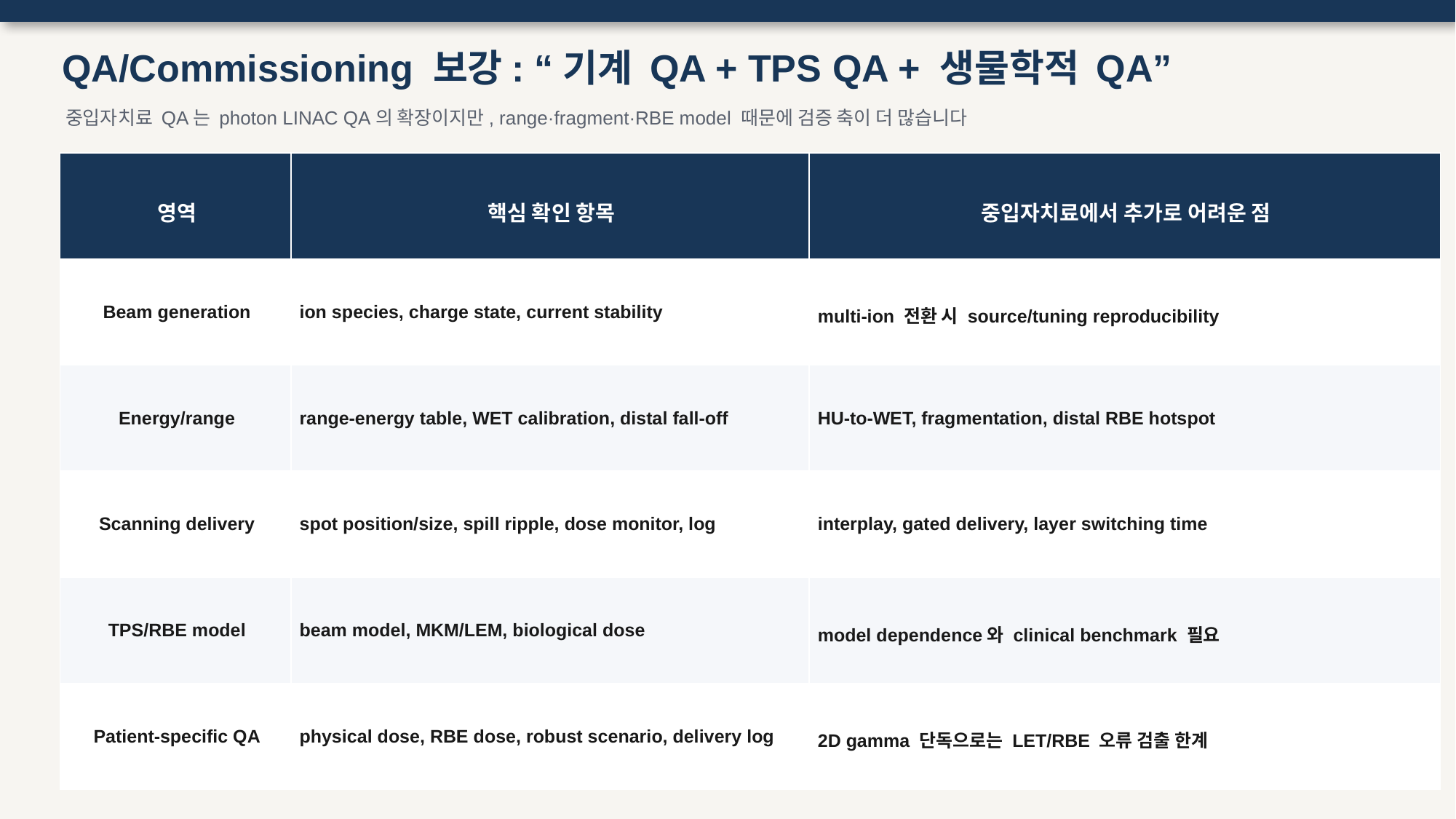

QA/Commissioning 보강: “기계 QA + TPS QA + 생물학적 QA”
중입자치료 QA는 photon LINAC QA의 확장이지만, range·fragment·RBE model 때문에 검증 축이 더 많습니다
| 영역 | 핵심 확인 항목 | 중입자치료에서 추가로 어려운 점 |
| --- | --- | --- |
| Beam generation | ion species, charge state, current stability | multi-ion 전환 시 source/tuning reproducibility |
| Energy/range | range-energy table, WET calibration, distal fall-off | HU-to-WET, fragmentation, distal RBE hotspot |
| Scanning delivery | spot position/size, spill ripple, dose monitor, log | interplay, gated delivery, layer switching time |
| TPS/RBE model | beam model, MKM/LEM, biological dose | model dependence와 clinical benchmark 필요 |
| Patient-specific QA | physical dose, RBE dose, robust scenario, delivery log | 2D gamma 단독으로는 LET/RBE 오류 검출 한계 |